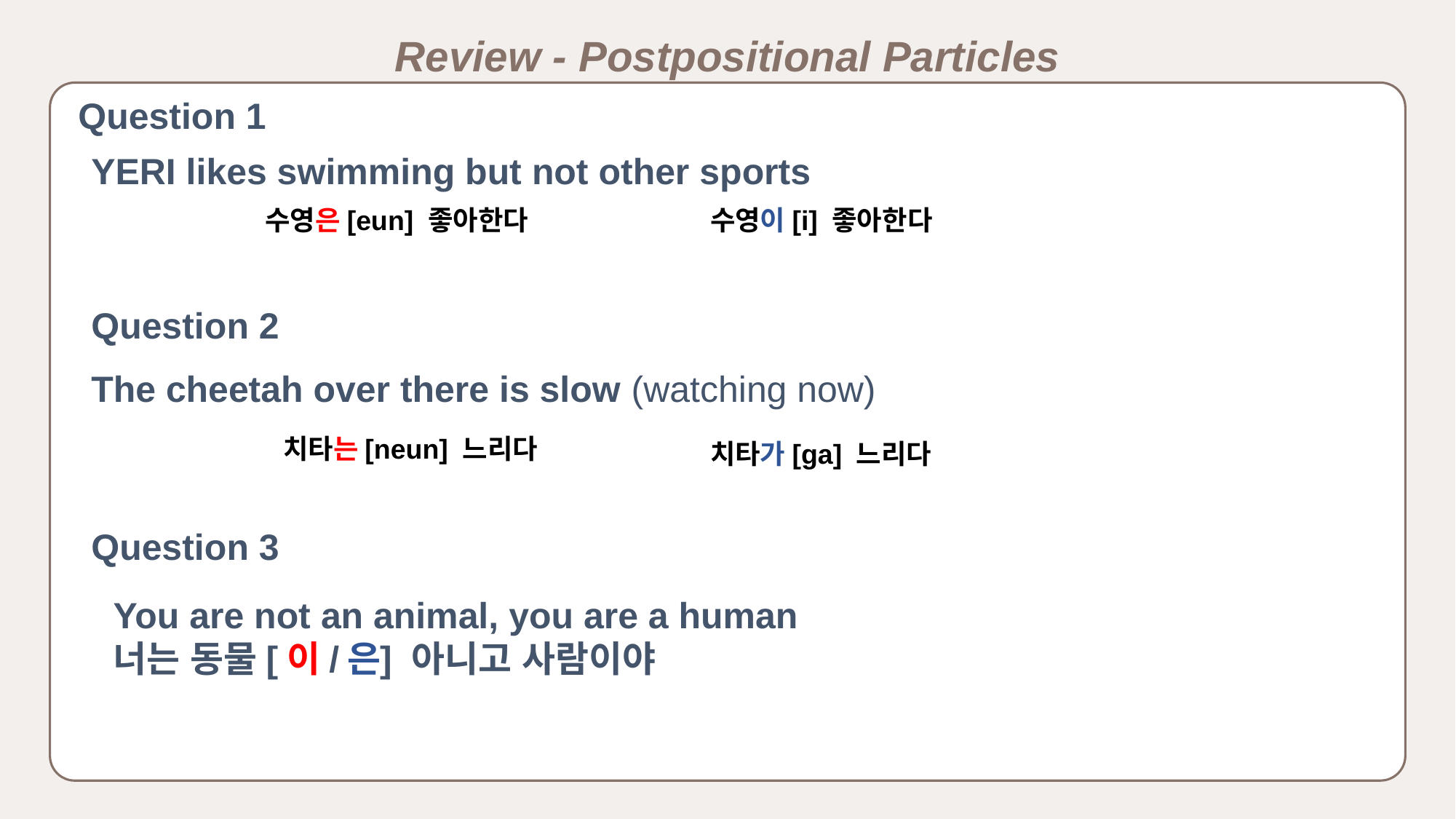

Review - Postpositional Particles

Question 1
YERI likes swimming but not other sports
수영은[eun] 좋아한다
수영이[i] 좋아한다
Question 2
The cheetah over there is slow (watching now)
치타는[neun] 느리다
치타가[ga] 느리다
Question 3
You are not an animal, you are a human
너는 동물[이/    ] 아니고 사람이야
은